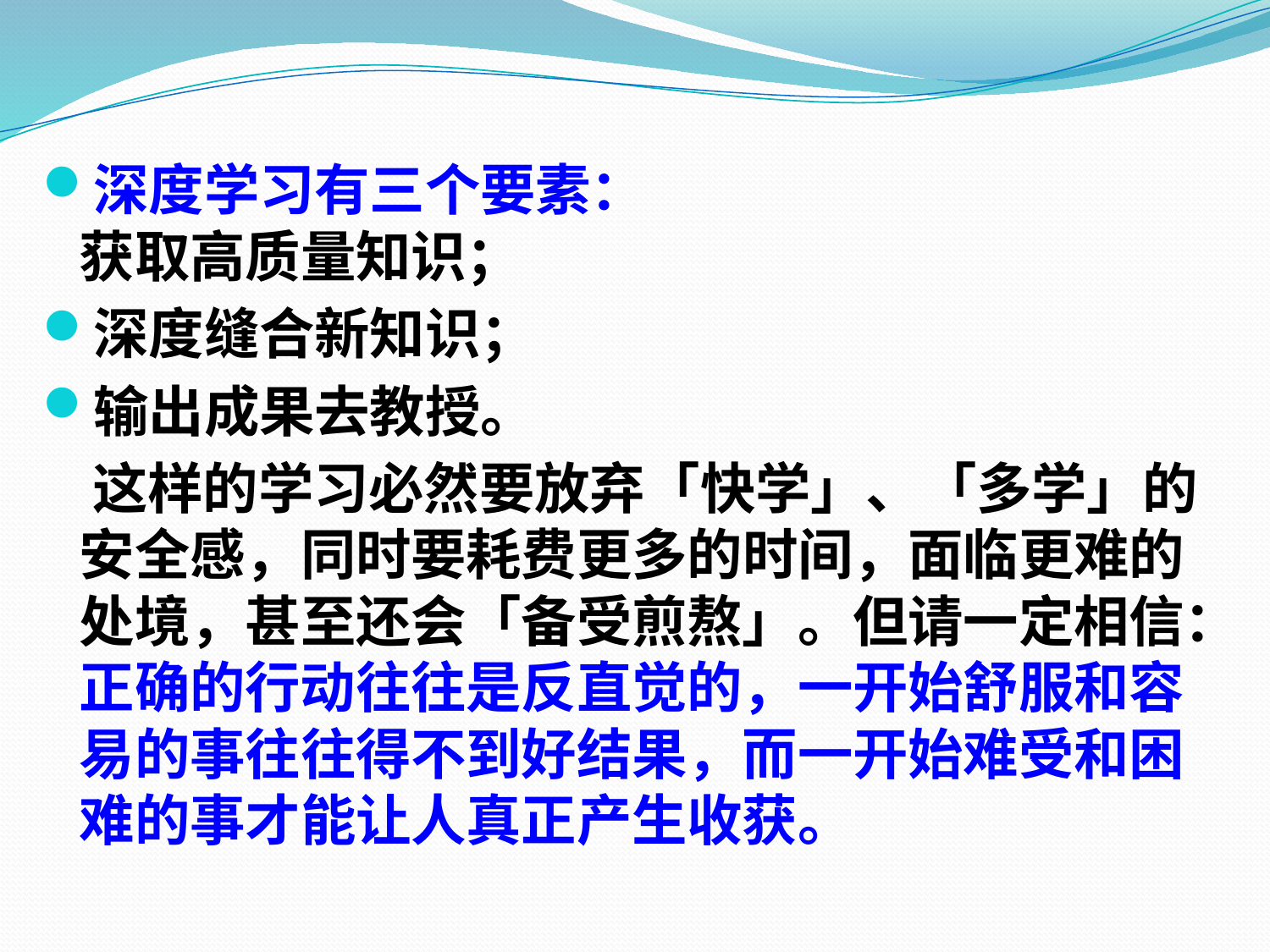

深度学习有三个要素：
获取高质量知识；
深度缝合新知识；
输出成果去教授。
   这样的学习必然要放弃「快学」、「多学」的安全感，同时要耗费更多的时间，面临更难的处境，甚至还会「备受煎熬」。但请一定相信：正确的行动往往是反直觉的，一开始舒服和容易的事往往得不到好结果，而一开始难受和困难的事才能让人真正产生收获。